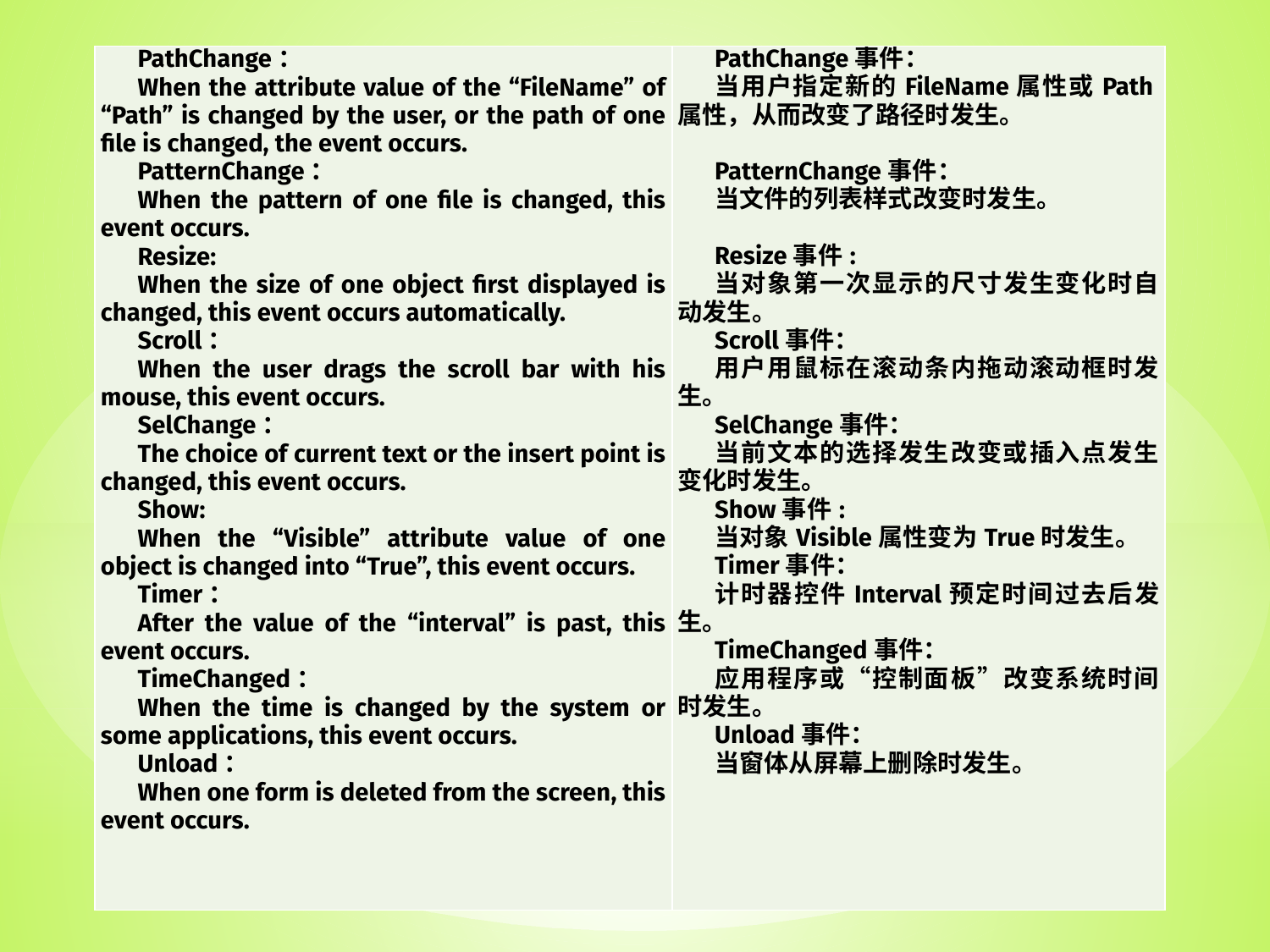

| PathChange： When the attribute value of the “FileName” of “Path” is changed by the user, or the path of one file is changed, the event occurs. PatternChange： When the pattern of one file is changed, this event occurs. Resize: When the size of one object first displayed is changed, this event occurs automatically. Scroll： When the user drags the scroll bar with his mouse, this event occurs. SelChange： The choice of current text or the insert point is changed, this event occurs. Show: When the “Visible” attribute value of one object is changed into “True”, this event occurs. Timer： After the value of the “interval” is past, this event occurs. TimeChanged： When the time is changed by the system or some applications, this event occurs. Unload： When one form is deleted from the screen, this event occurs. | PathChange事件： 当用户指定新的FileName属性或Path属性，从而改变了路径时发生。   PatternChange事件： 当文件的列表样式改变时发生。   Resize事件: 当对象第一次显示的尺寸发生变化时自动发生。 Scroll事件： 用户用鼠标在滚动条内拖动滚动框时发生。 SelChange事件： 当前文本的选择发生改变或插入点发生变化时发生。 Show事件: 当对象Visible属性变为True时发生。 Timer事件： 计时器控件Interval预定时间过去后发生。 TimeChanged事件： 应用程序或“控制面板”改变系统时间时发生。 Unload事件： 当窗体从屏幕上删除时发生。 |
| --- | --- |